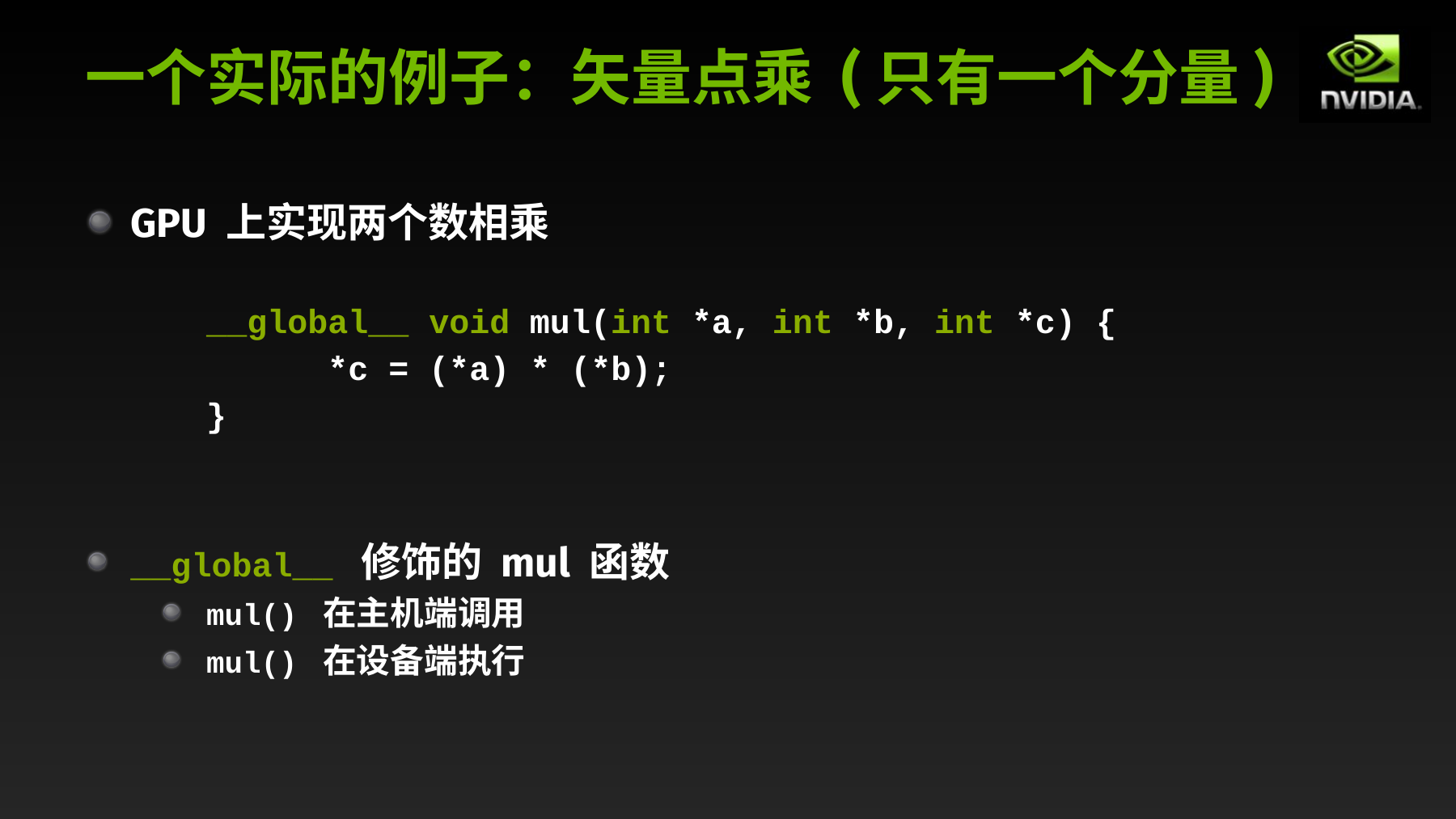

# 一个实际的例子：矢量点乘 (只有一个分量)
GPU 上实现两个数相乘

	__global__ void mul(int *a, int *b, int *c) {
		*c = (*a) * (*b);
	}

__global__ 修饰的 mul 函数
mul() 在主机端调用
mul() 在设备端执行